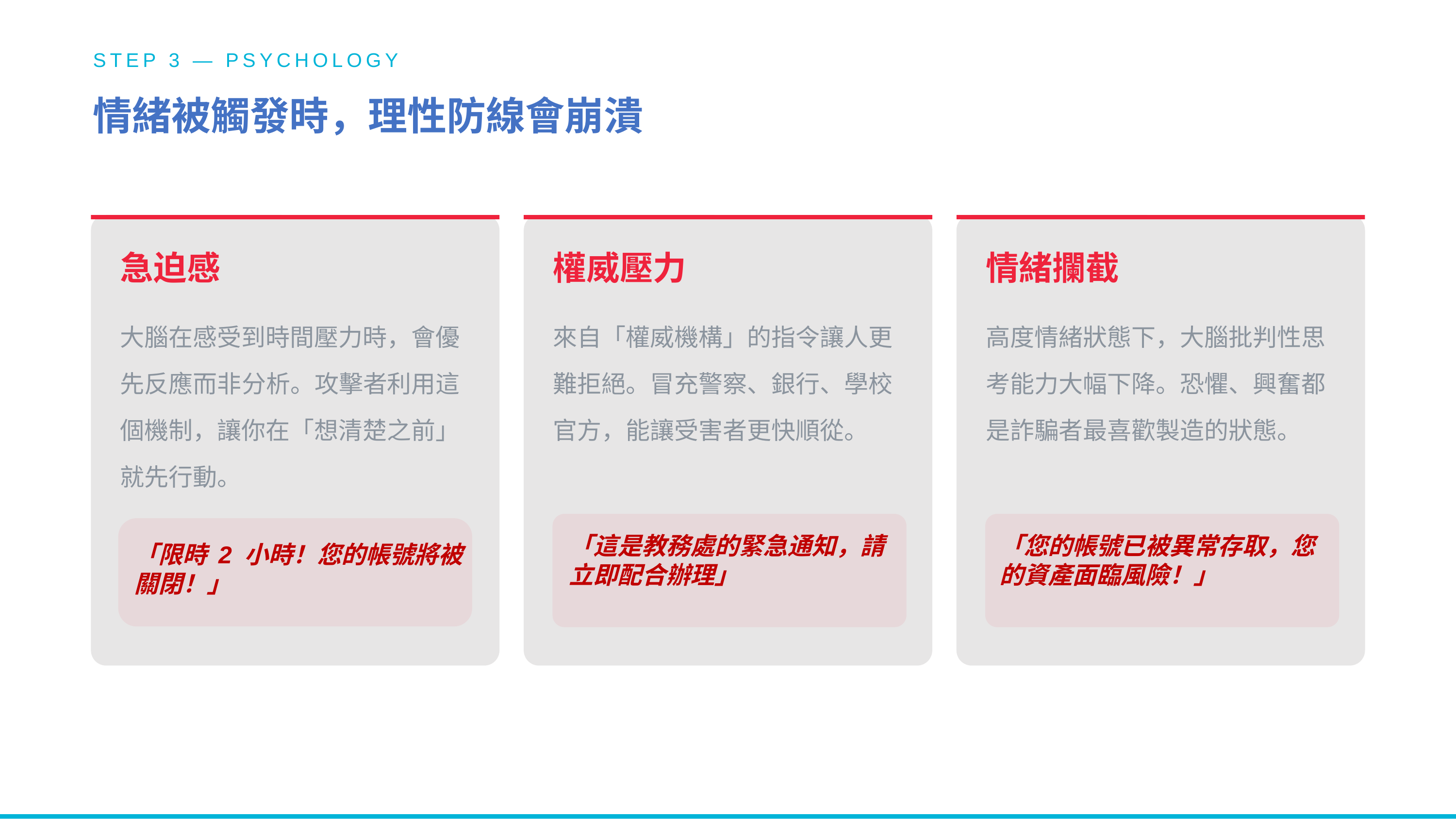

STEP 3 — PSYCHOLOGY
情緒被觸發時，理性防線會崩潰

急迫感
權威壓力
情緒攔截
大腦在感受到時間壓力時，會優先反應而非分析。攻擊者利用這個機制，讓你在「想清楚之前」就先行動。
來自「權威機構」的指令讓人更難拒絕。冒充警察、銀行、學校官方，能讓受害者更快順從。
高度情緒狀態下，大腦批判性思考能力大幅下降。恐懼、興奮都是詐騙者最喜歡製造的狀態。

「這是教務處的緊急通知，請立即配合辦理」
「您的帳號已被異常存取，您的資產面臨風險！」
「限時 2 小時！您的帳號將被關閉！」